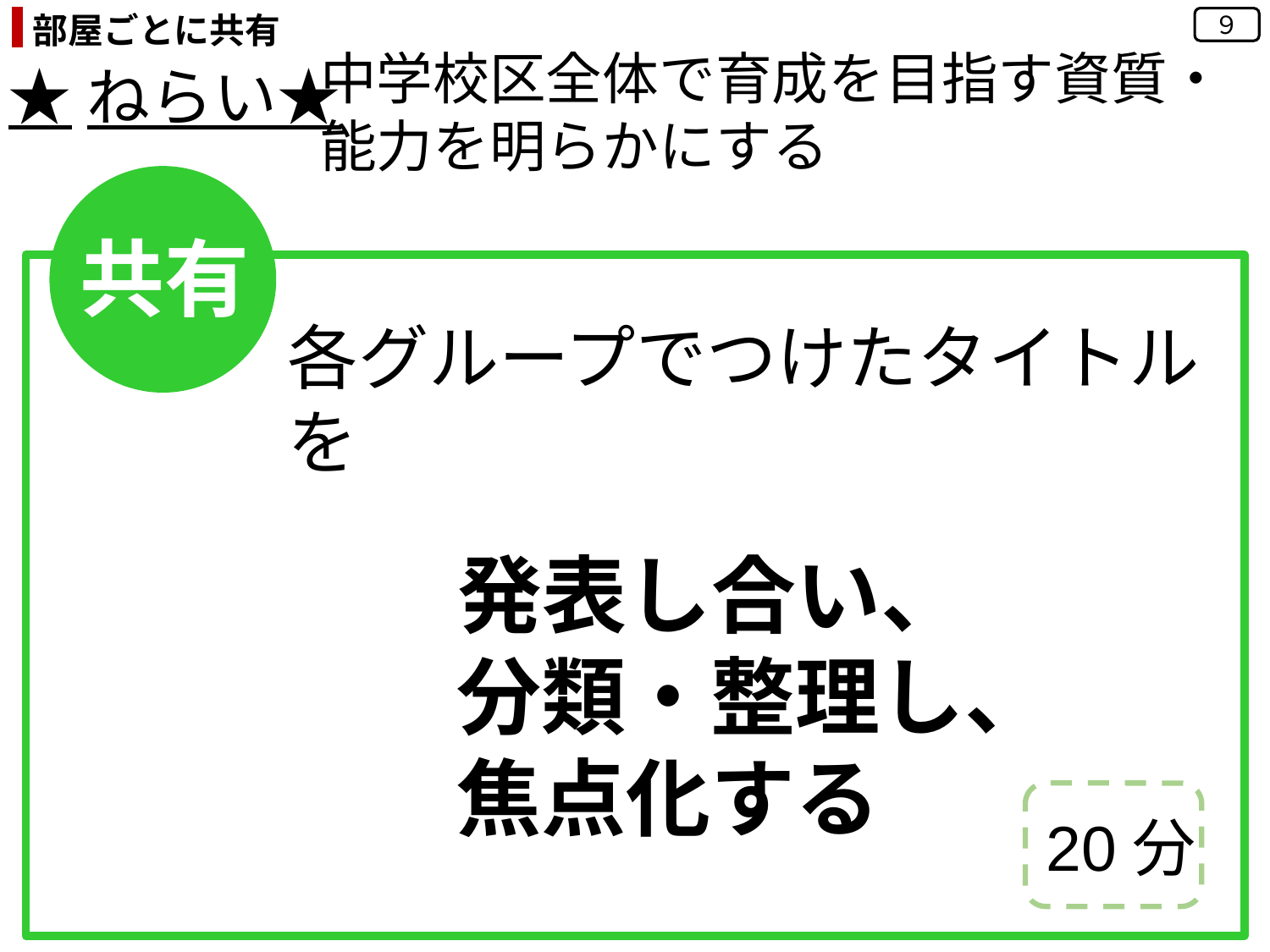

部屋ごとに共有

９
中学校区全体で育成を目指す資質・能力を明らかにする
★ねらい★

共有

各グループでつけたタイトルを

　　発表し合い、
　　分類・整理し、
　　焦点化する

20分